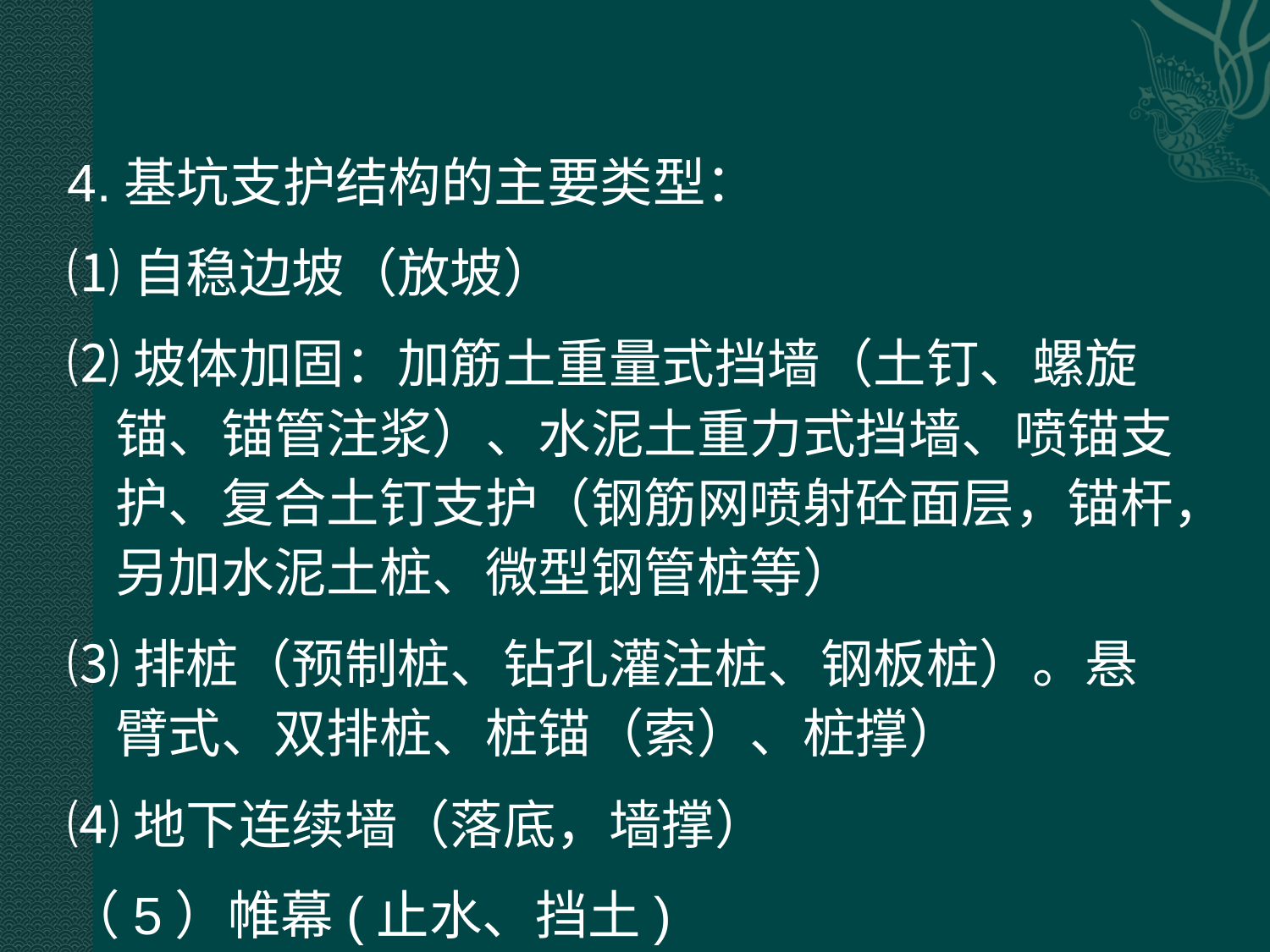

#
4.基坑支护结构的主要类型：
⑴自稳边坡（放坡）
⑵坡体加固：加筋土重量式挡墙（土钉、螺旋锚、锚管注浆）、水泥土重力式挡墙、喷锚支护、复合土钉支护（钢筋网喷射砼面层，锚杆，另加水泥土桩、微型钢管桩等）
⑶排桩（预制桩、钻孔灌注桩、钢板桩）。悬臂式、双排桩、桩锚（索）、桩撑）
⑷地下连续墙（落底，墙撑）
（5）帷幕(止水、挡土)